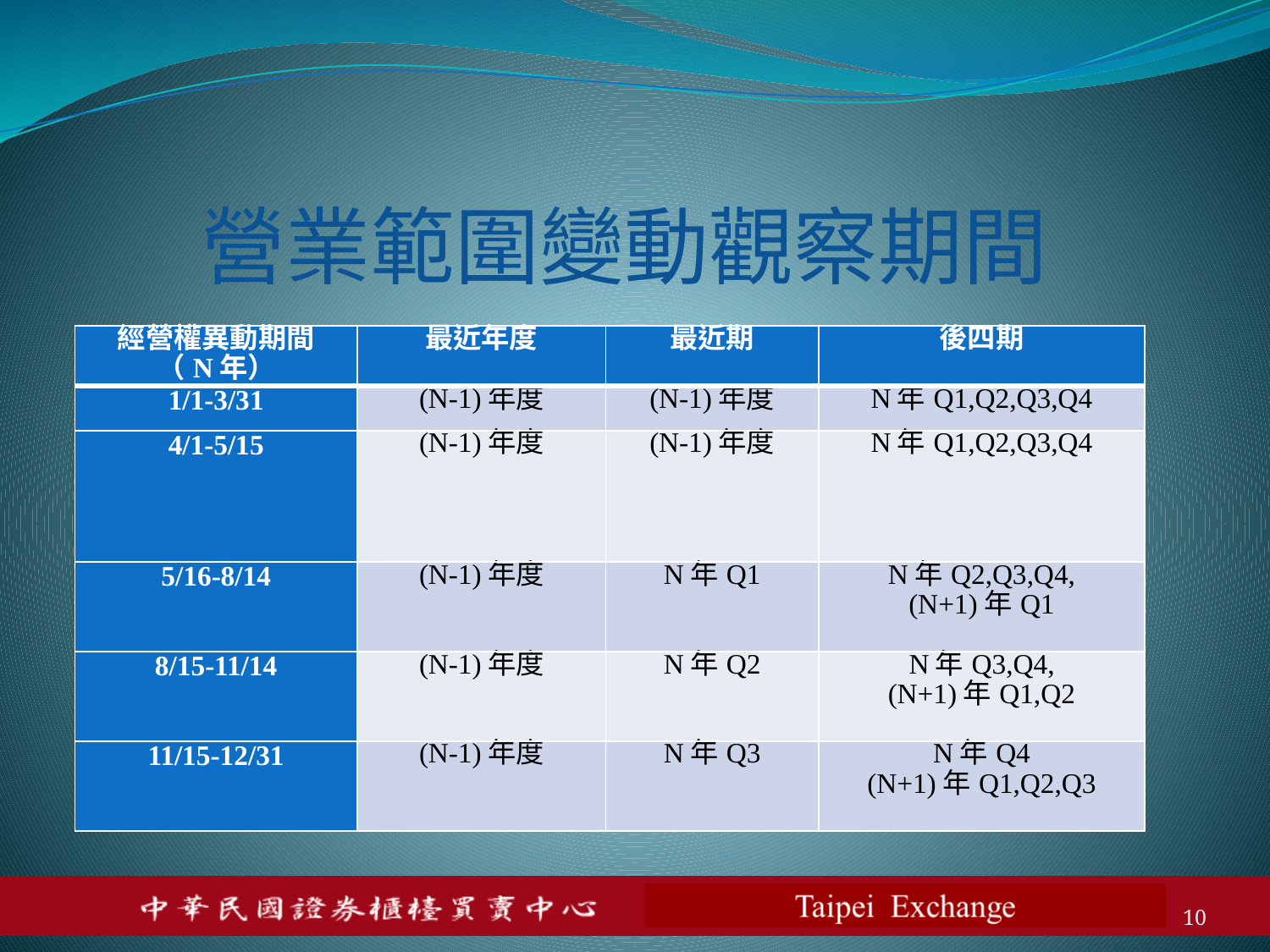

# 營業範圍變動觀察期間
| 經營權異動期間 （N年） | 最近年度 | 最近期 | 後四期 |
| --- | --- | --- | --- |
| 1/1-3/31 | (N-1)年度 | (N-1)年度 | N年Q1,Q2,Q3,Q4 |
| 4/1-5/15 | (N-1)年度 | (N-1)年度 | N年Q1,Q2,Q3,Q4 |
| 5/16-8/14 | (N-1)年度 | N年Q1 | N年Q2,Q3,Q4, (N+1)年Q1 |
| 8/15-11/14 | (N-1)年度 | N年Q2 | N年Q3,Q4, (N+1)年Q1,Q2 |
| 11/15-12/31 | (N-1)年度 | N年Q3 | N年Q4 (N+1)年Q1,Q2,Q3 |

10